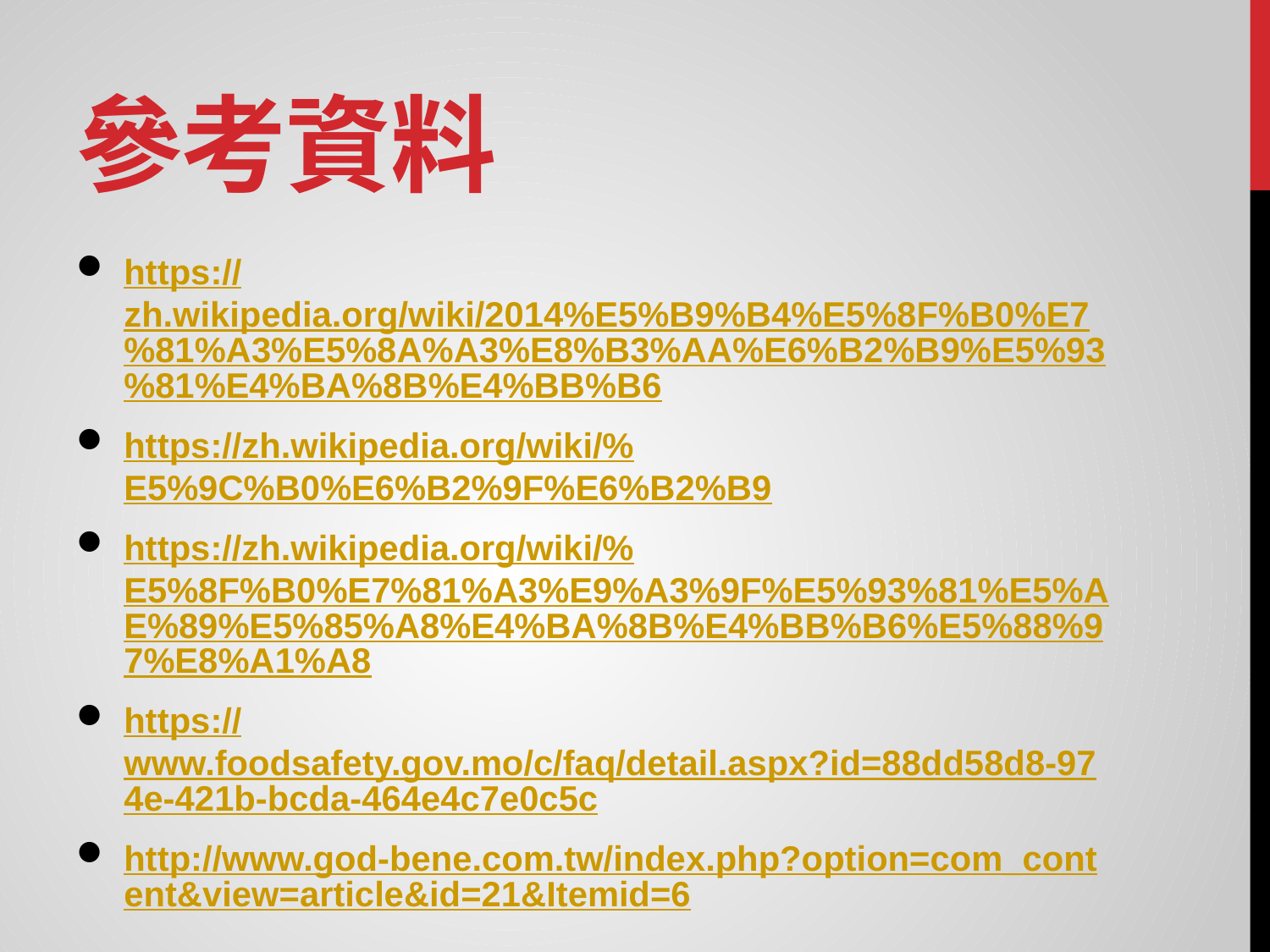

# 參考資料
https://zh.wikipedia.org/wiki/2014%E5%B9%B4%E5%8F%B0%E7%81%A3%E5%8A%A3%E8%B3%AA%E6%B2%B9%E5%93%81%E4%BA%8B%E4%BB%B6
https://zh.wikipedia.org/wiki/%E5%9C%B0%E6%B2%9F%E6%B2%B9
https://zh.wikipedia.org/wiki/%E5%8F%B0%E7%81%A3%E9%A3%9F%E5%93%81%E5%AE%89%E5%85%A8%E4%BA%8B%E4%BB%B6%E5%88%97%E8%A1%A8
https://www.foodsafety.gov.mo/c/faq/detail.aspx?id=88dd58d8-974e-421b-bcda-464e4c7e0c5c
http://www.god-bene.com.tw/index.php?option=com_content&view=article&id=21&Itemid=6